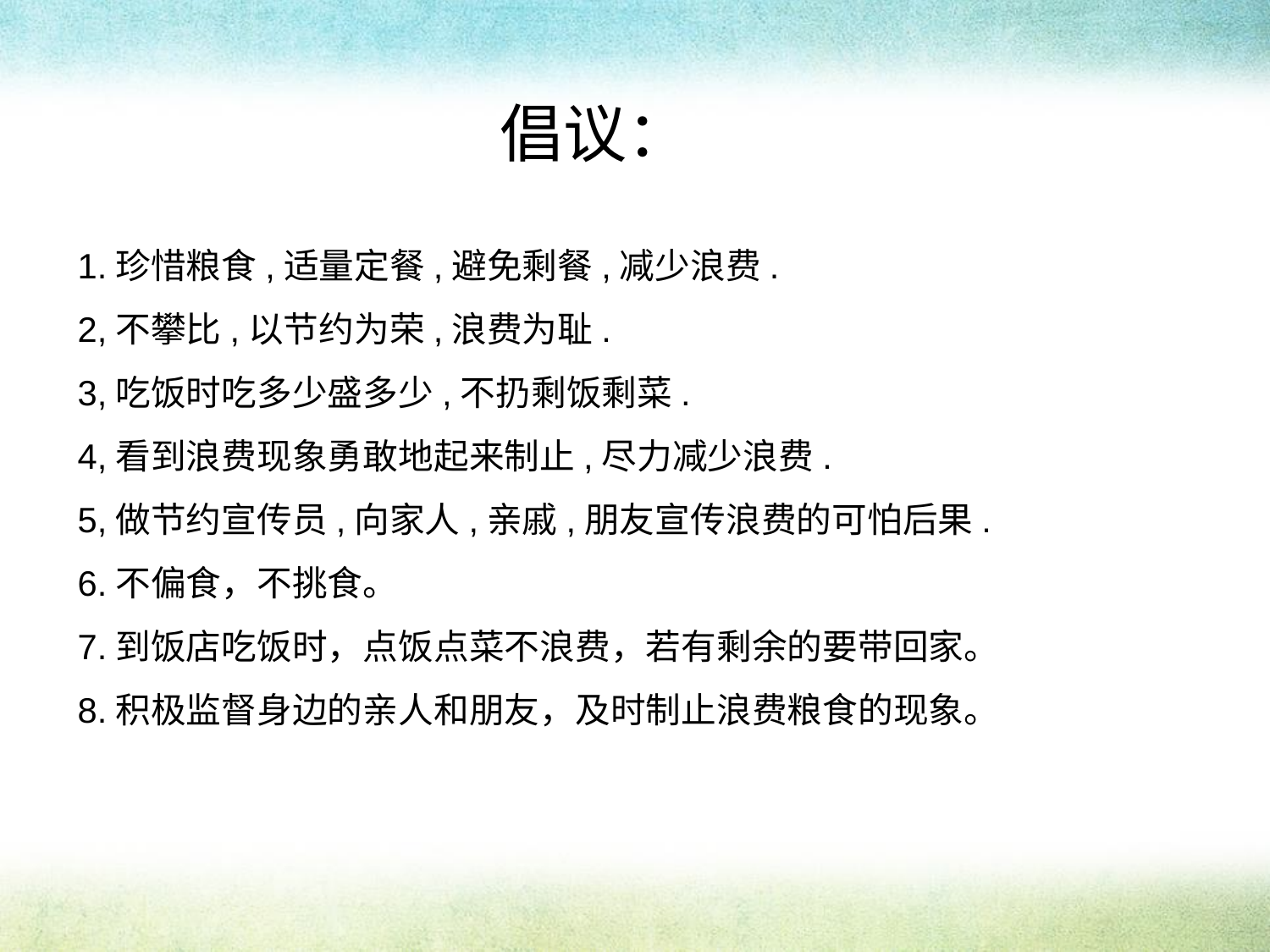

倡议：
1.珍惜粮食,适量定餐,避免剩餐,减少浪费.
2,不攀比,以节约为荣,浪费为耻.
3,吃饭时吃多少盛多少,不扔剩饭剩菜.
4,看到浪费现象勇敢地起来制止,尽力减少浪费.
5,做节约宣传员,向家人,亲戚,朋友宣传浪费的可怕后果.
6.不偏食，不挑食。
7.到饭店吃饭时，点饭点菜不浪费，若有剩余的要带回家。
8.积极监督身边的亲人和朋友，及时制止浪费粮食的现象。